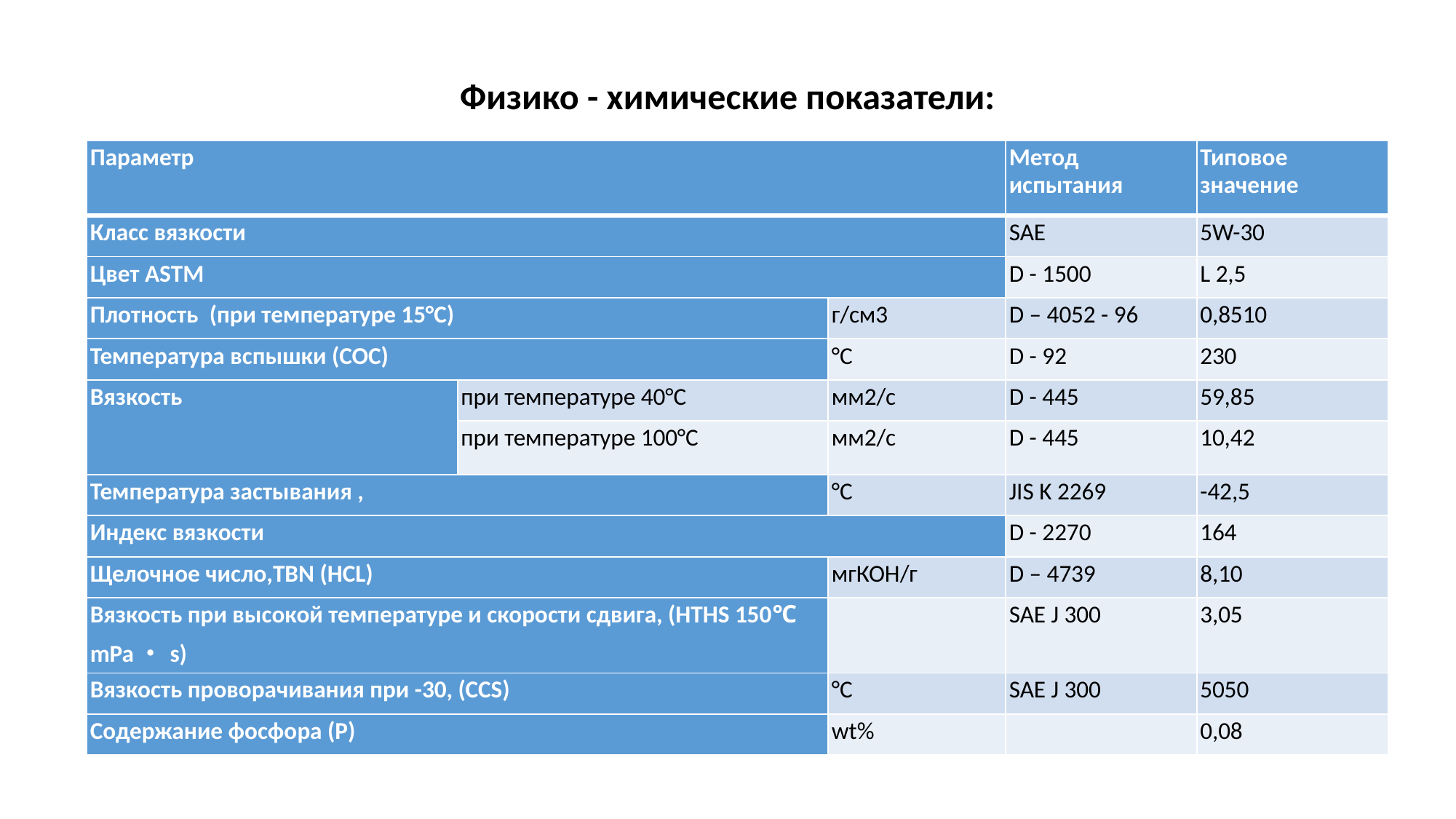

Физико - химические показатели:
| Параметр |  |  | Метод испытания | Типовое значение |
| --- | --- | --- | --- | --- |
| Класс вязкости |  |  | SAE | 5W-30 |
| Цвет ASTM |  |  | D - 1500 | L 2,5 |
| Плотность  (при температуре 15°C) |  | г/см3 | D – 4052 - 96 | 0,8510 |
| Температура вспышки (COC) |  | °C | D - 92 | 230 |
| Вязкость | при температуре 40°C | мм2/с | D - 445 | 59,85 |
|  | при температуре 100°C | мм2/с | D - 445 | 10,42 |
| Температура застывания , |  | °C | JIS K 2269 | -42,5 |
| Индекс вязкости |  |  | D - 2270 | 164 |
| Щелочное число,TBN (HCL) |  | мгКОН/г | D – 4739 | 8,10 |
| Вязкость при высокой температуре и скорости сдвига, (HTHS 150℃ mPa・s) |  |  | SAE J 300 | 3,05 |
| Вязкость проворачивания при -30, (CCS) |  | °C | SAE J 300 | 5050 |
| Содержание фосфора (P) |  | wt% |  | 0,08 |